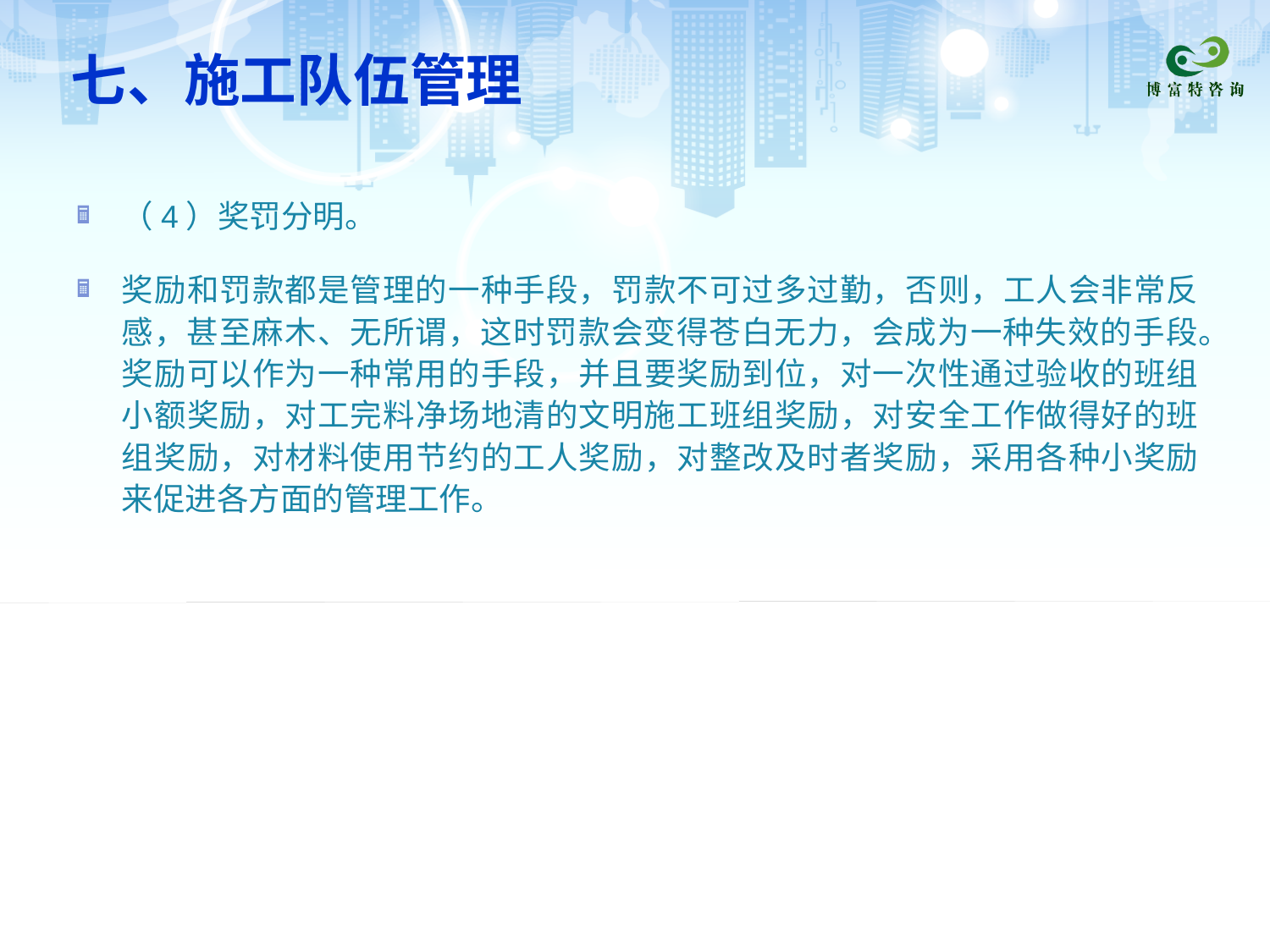

七、施工队伍管理

（4）奖罚分明。
奖励和罚款都是管理的一种手段，罚款不可过多过勤，否则，工人会非常反感，甚至麻木、无所谓，这时罚款会变得苍白无力，会成为一种失效的手段。奖励可以作为一种常用的手段，并且要奖励到位，对一次性通过验收的班组小额奖励，对工完料净场地清的文明施工班组奖励，对安全工作做得好的班组奖励，对材料使用节约的工人奖励，对整改及时者奖励，采用各种小奖励来促进各方面的管理工作。